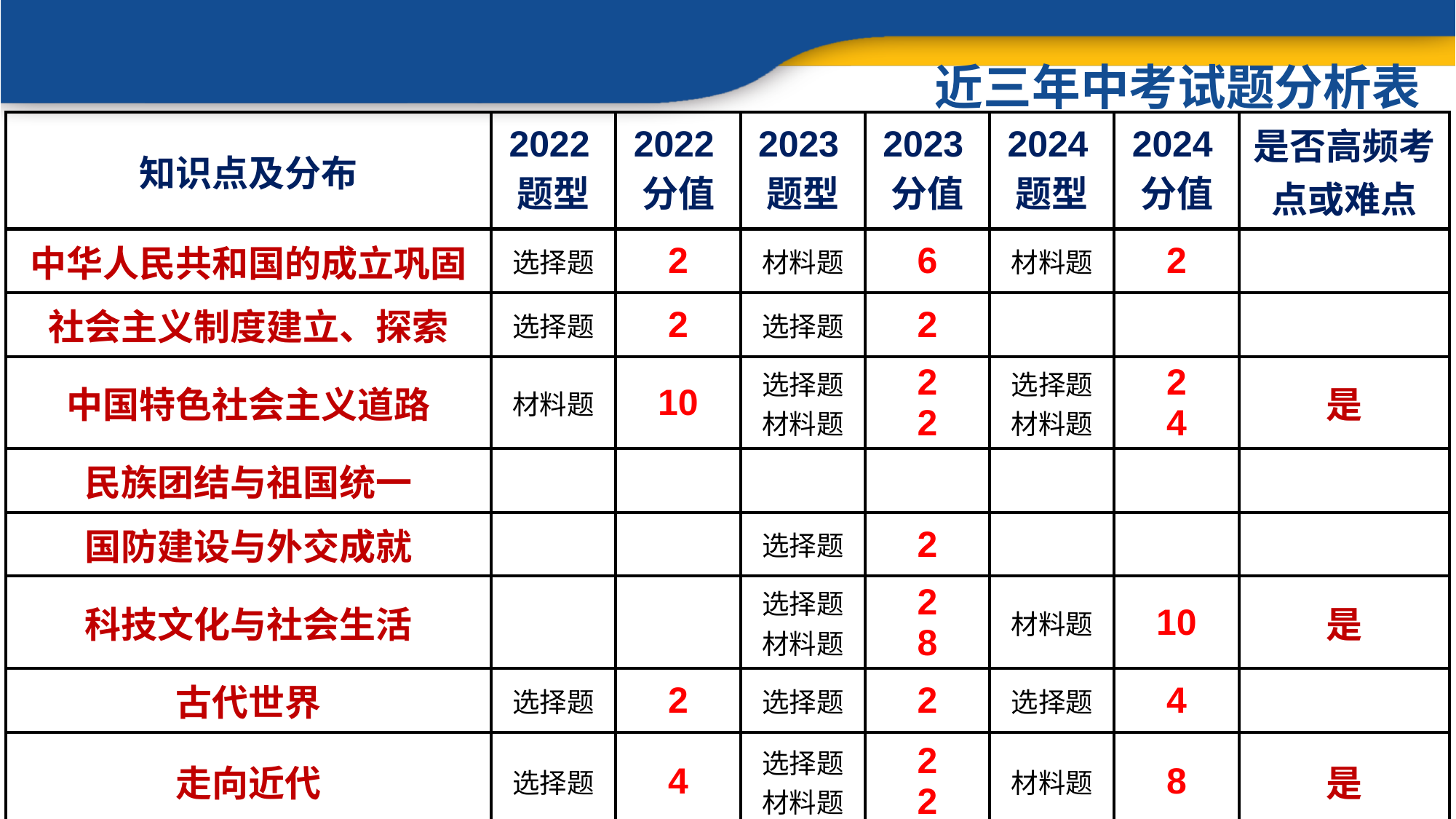

近三年中考试题分析表
| 知识点及分布 | 2022题型 | 2022分值 | 2023题型 | 2023分值 | 2024题型 | 2024分值 | 是否高频考点或难点 |
| --- | --- | --- | --- | --- | --- | --- | --- |
| 中华人民共和国的成立巩固 | 选择题 | 2 | 材料题 | 6 | 材料题 | 2 |  |
| 社会主义制度建立、探索 | 选择题 | 2 | 选择题 | 2 |  |  |  |
| 中国特色社会主义道路 | 材料题 | 10 | 选择题 材料题 | 2 2 | 选择题 材料题 | 2 4 | 是 |
| 民族团结与祖国统一 |  |  |  |  |  |  |  |
| 国防建设与外交成就 |  |  | 选择题 | 2 |  |  |  |
| 科技文化与社会生活 |  |  | 选择题 材料题 | 2 8 | 材料题 | 10 | 是 |
| 古代世界 | 选择题 | 2 | 选择题 | 2 | 选择题 | 4 |  |
| 走向近代 | 选择题 | 4 | 选择题 材料题 | 2 2 | 材料题 | 8 | 是 |